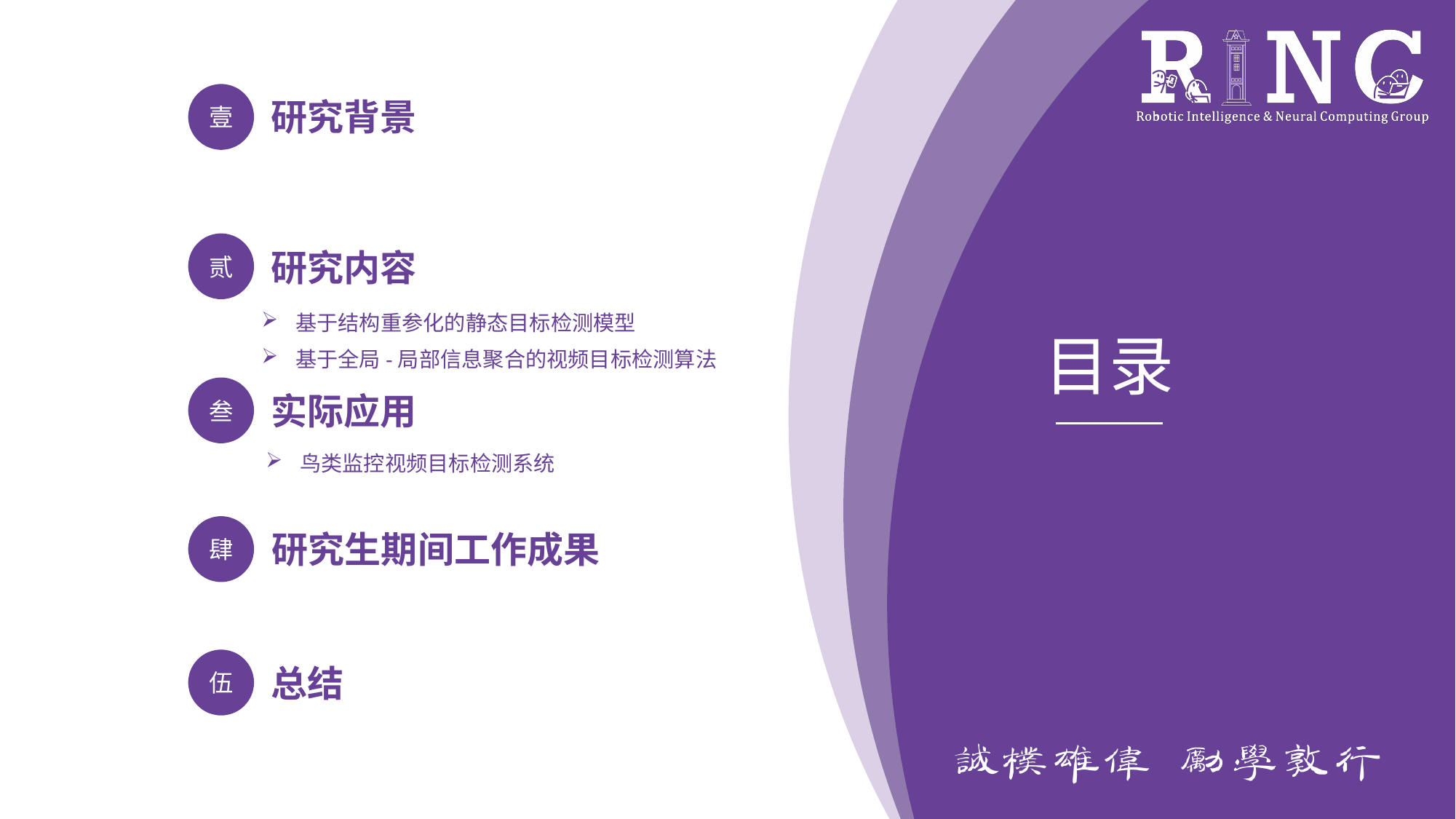

壹
研究背景
贰
研究内容
基于结构重参化的静态目标检测模型
基于全局-局部信息聚合的视频目标检测算法
叁
实际应用
鸟类监控视频目标检测系统
肆
研究生期间工作成果
伍
总结